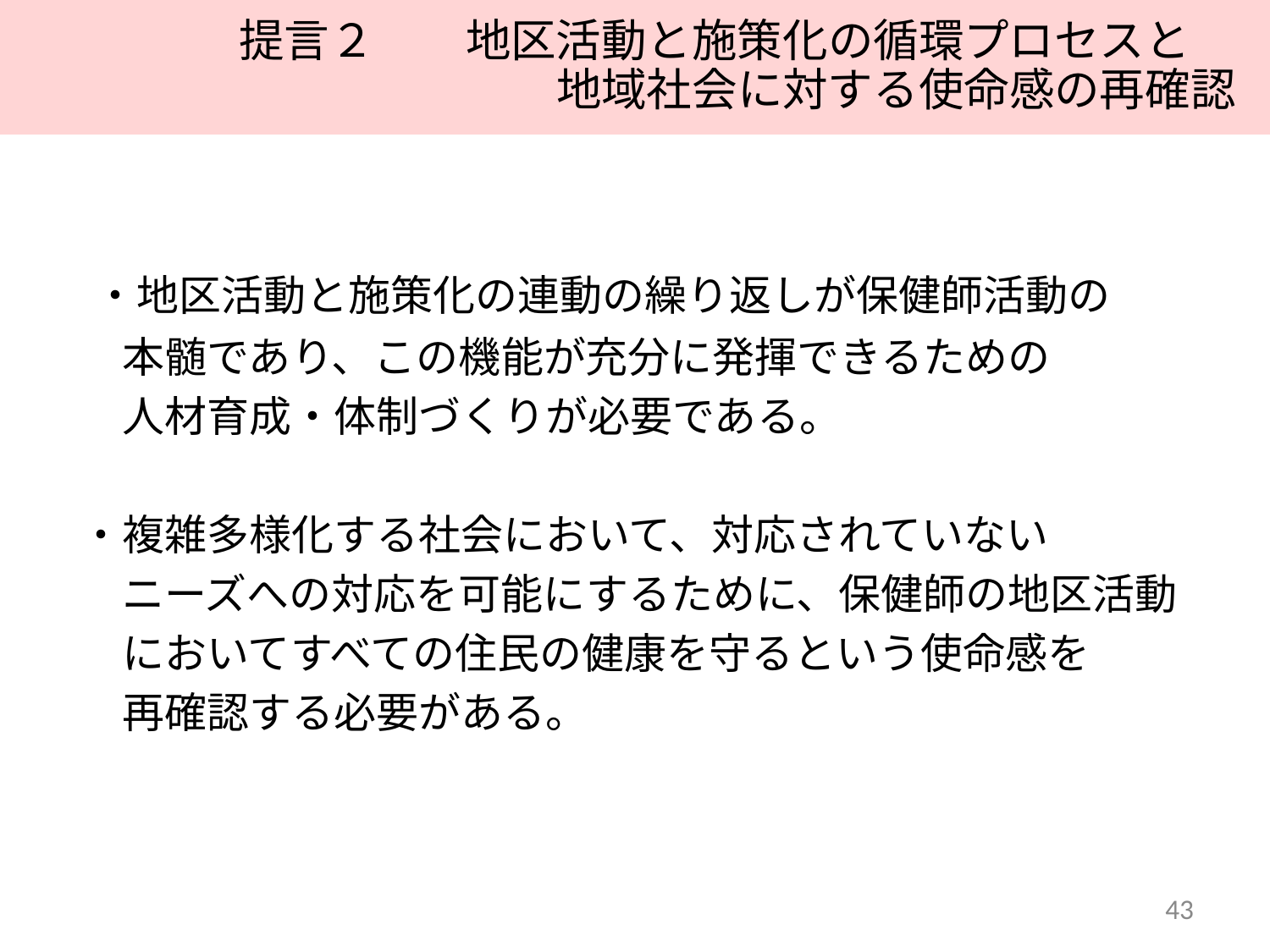

提言２　　地区活動と施策化の循環プロセスと
　　　　　　　　　　　　地域社会に対する使命感の再確認

　・地区活動と施策化の連動の繰り返しが保健師活動の
　　本髄であり、この機能が充分に発揮できるための
　　人材育成・体制づくりが必要である。

　・複雑多様化する社会において、対応されていない
　　ニーズへの対応を可能にするために、保健師の地区活動
　　においてすべての住民の健康を守るという使命感を
　　再確認する必要がある。

43